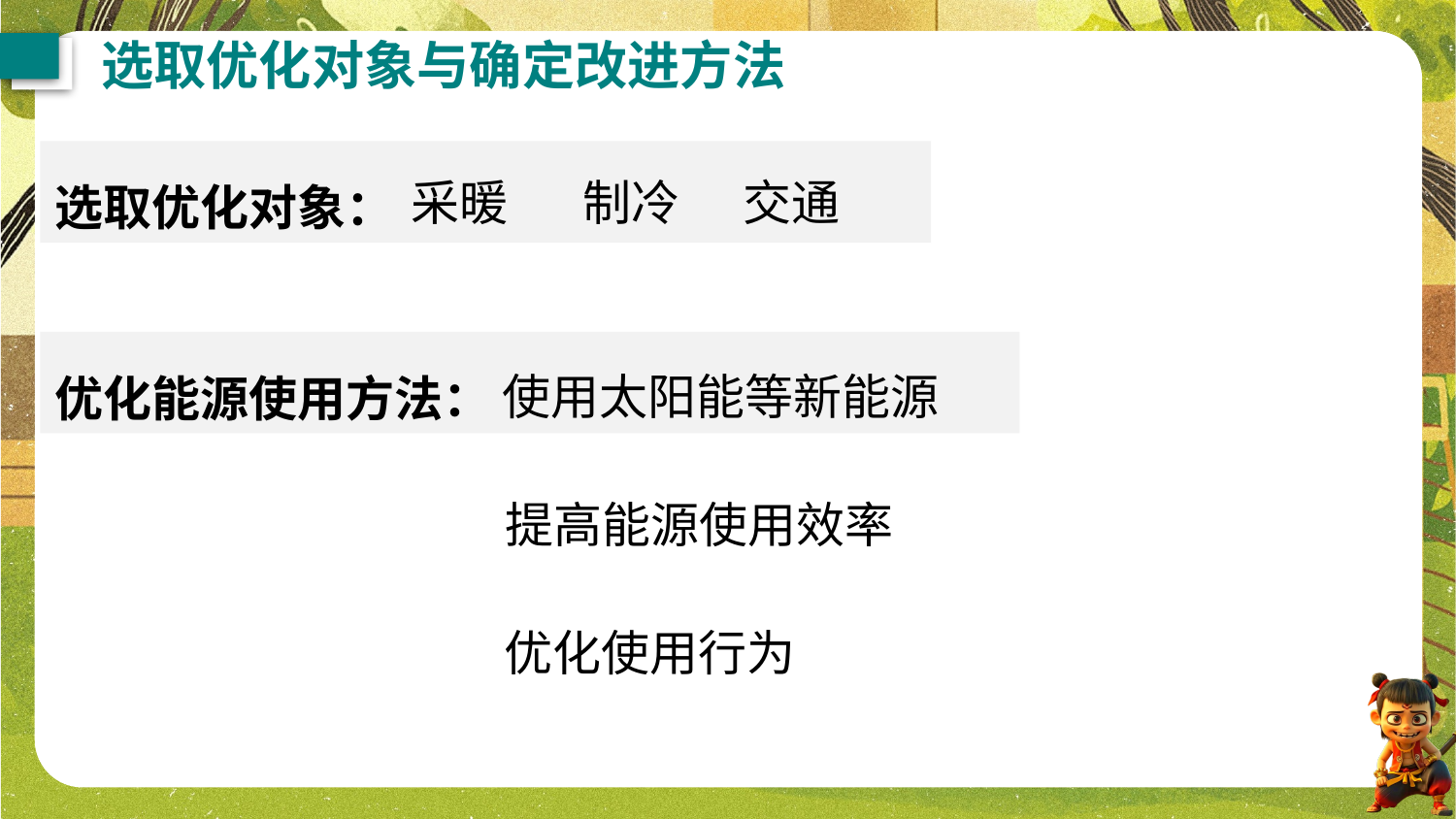

选取优化对象与确定改进方法

选取优化对象：
采暖
制冷
交通
优化能源使用方法：
使用太阳能等新能源
提高能源使用效率
优化使用行为